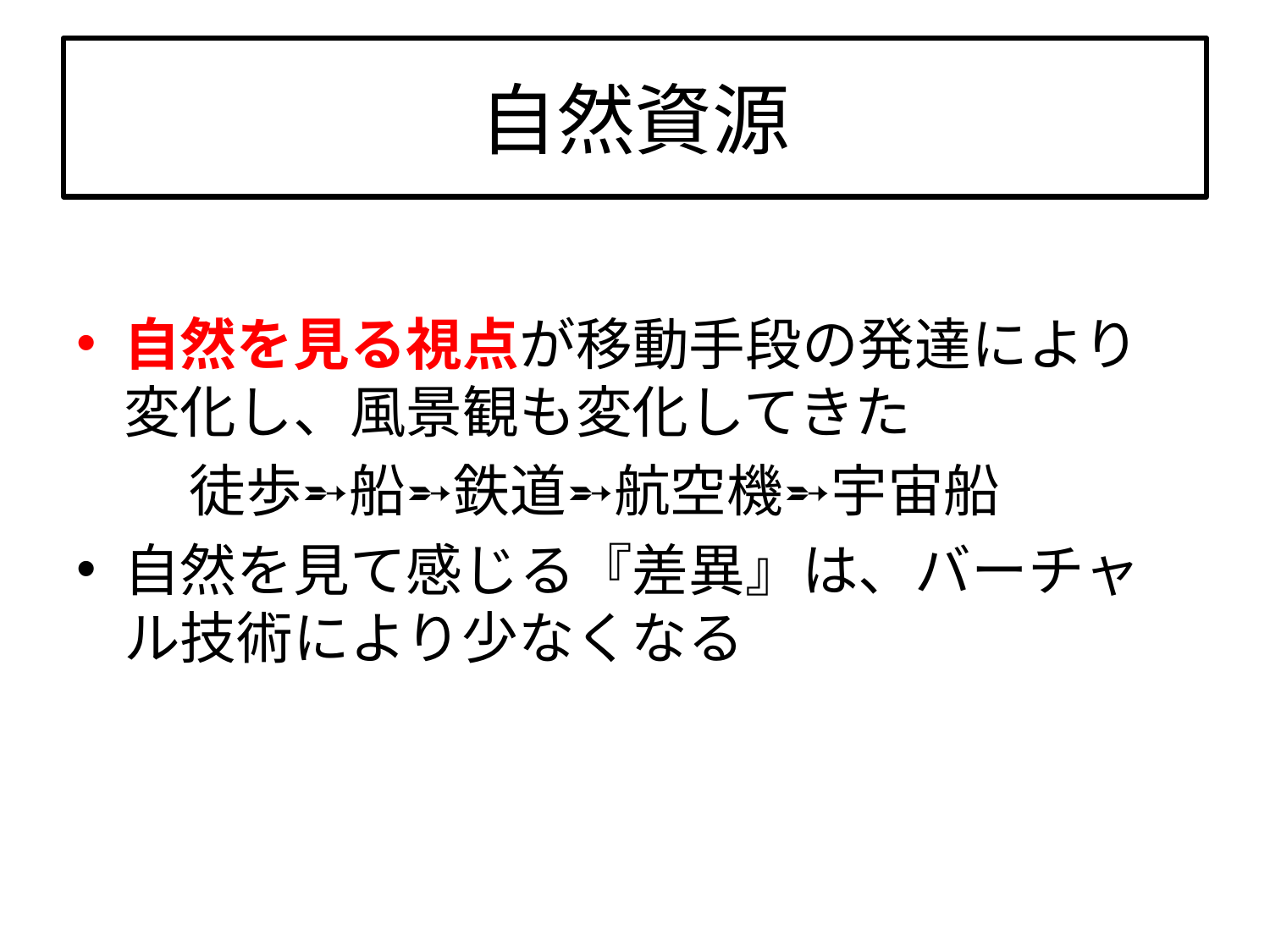

# 自然資源
自然を見る視点が移動手段の発達により変化し、風景観も変化してきた
　　徒歩➵船➵鉄道➵航空機➵宇宙船
自然を見て感じる『差異』は、バーチャル技術により少なくなる